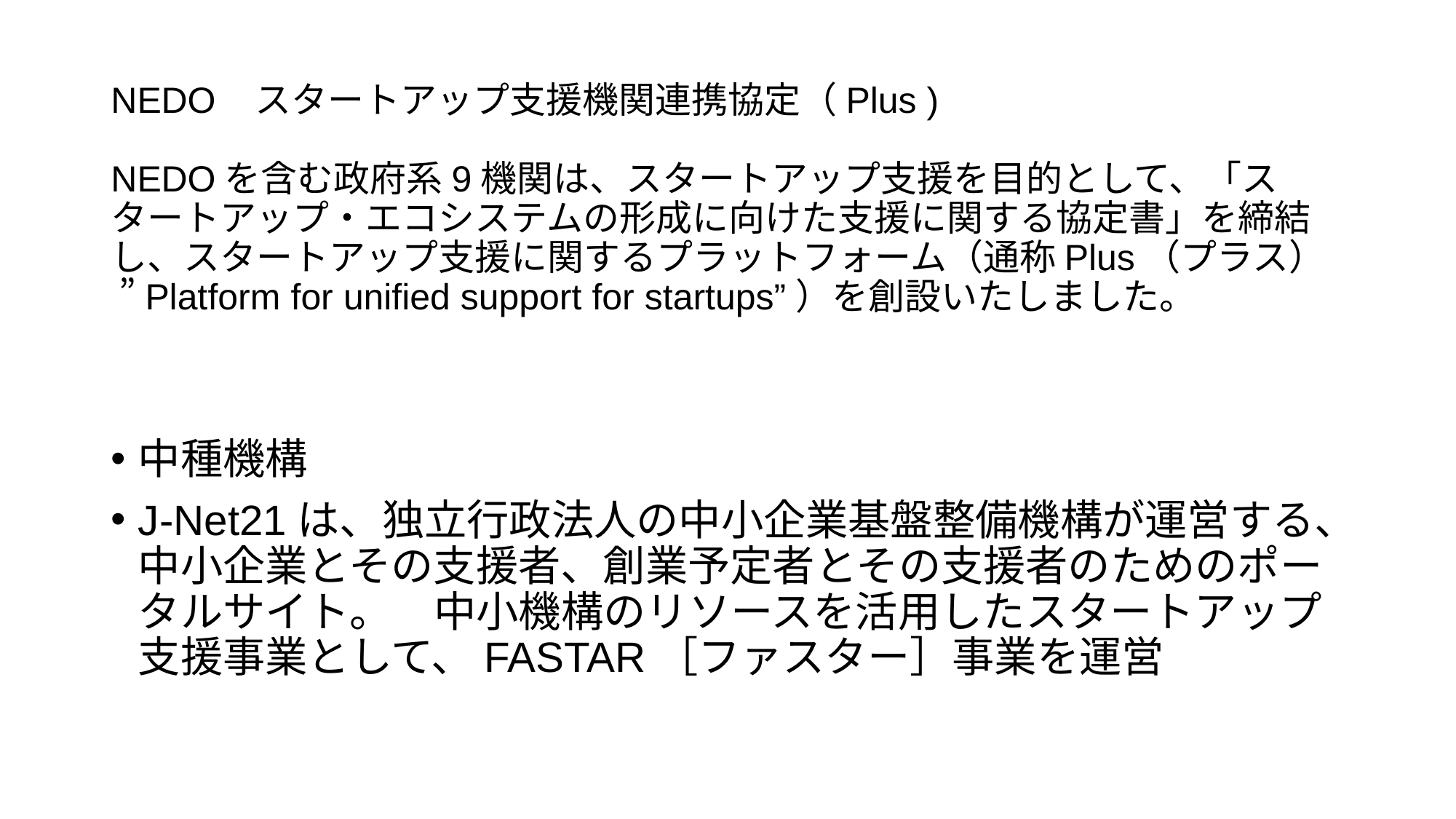

# NEDO   スタートアップ支援機関連携協定（Plus ) NEDOを含む政府系9機関は、スタートアップ支援を目的として、「スタートアップ・エコシステムの形成に向けた支援に関する協定書」を締結し、スタートアップ支援に関するプラットフォーム（通称Plus（プラス） ”Platform for unified support for startups”）を創設いたしました。
中種機構
J-Net21は、独立行政法人の中小企業基盤整備機構が運営する、中小企業とその支援者、創業予定者とその支援者のためのポータルサイト。　中小機構のリソースを活用したスタートアップ支援事業として、FASTAR［ファスター］事業を運営